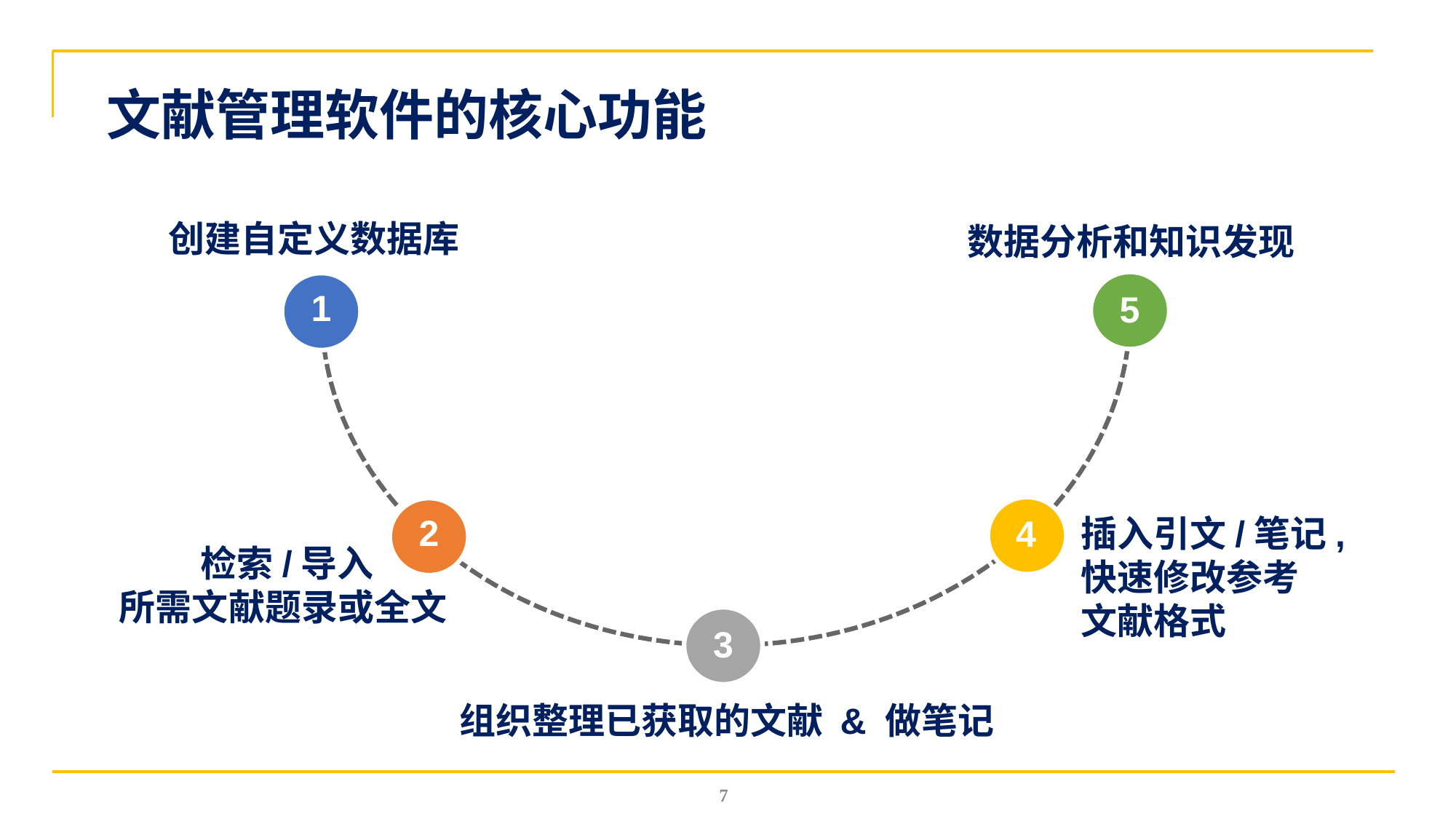

文献管理软件的核心功能
  数据分析和知识发现
创建自定义数据库
1
5
2
4
  检索/导入
  所需文献题录或全文
插入引文/笔记,
快速修改参考
文献格式
3
组织整理已获取的文献 & 做笔记
7